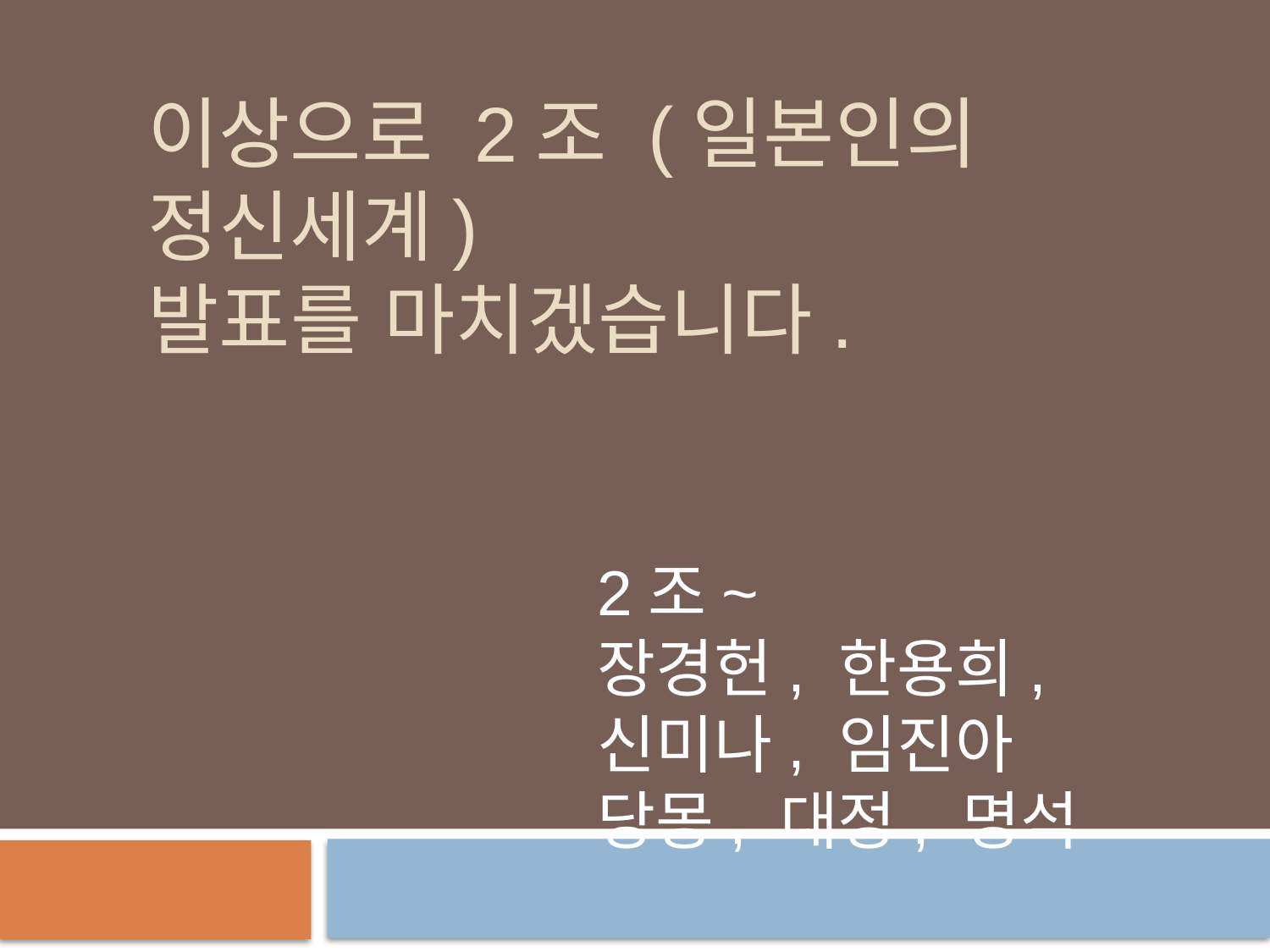

# 이상으로 2조 (일본인의 정신세계) 발표를 마치겠습니다.
2조~
장경헌, 한용희, 신미나, 임진아
당몽, 대정, 명석